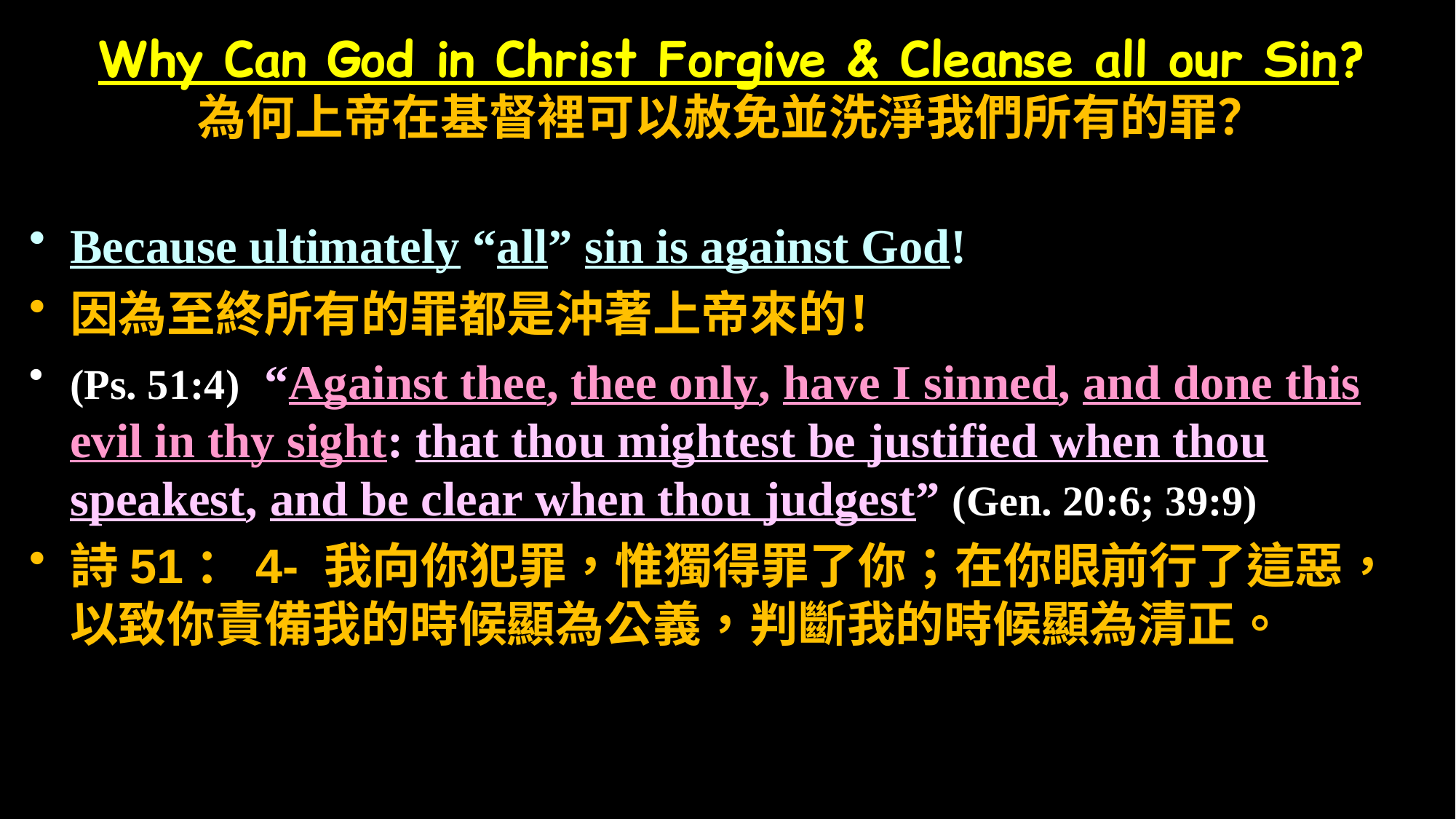

# Why Can God in Christ Forgive & Cleanse all our Sin? 為何上帝在基督裡可以赦免並洗淨我們所有的罪？
Because ultimately “all” sin is against God!
因為至終所有的罪都是沖著上帝來的！
(Ps. 51:4)  “Against thee, thee only, have I sinned, and done this evil in thy sight: that thou mightest be justified when thou speakest, and be clear when thou judgest” (Gen. 20:6; 39:9)
詩51：4- 我向你犯罪，惟獨得罪了你；在你眼前行了這惡，以致你責備我的時候顯為公義，判斷我的時候顯為清正。